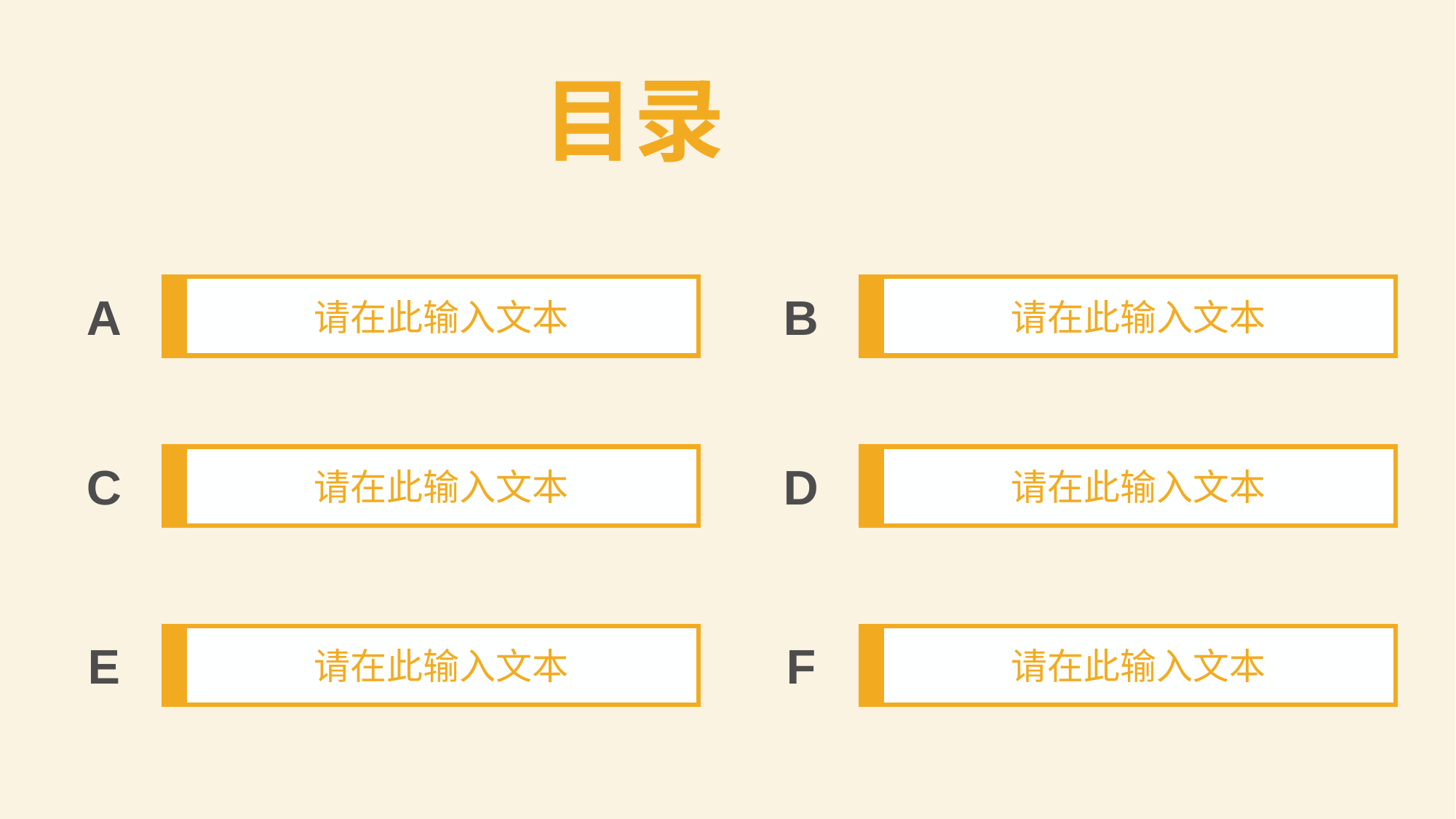

目录

请在此输入文本

请在此输入文本
A
B

请在此输入文本

请在此输入文本
C
D

请在此输入文本

请在此输入文本
E
F